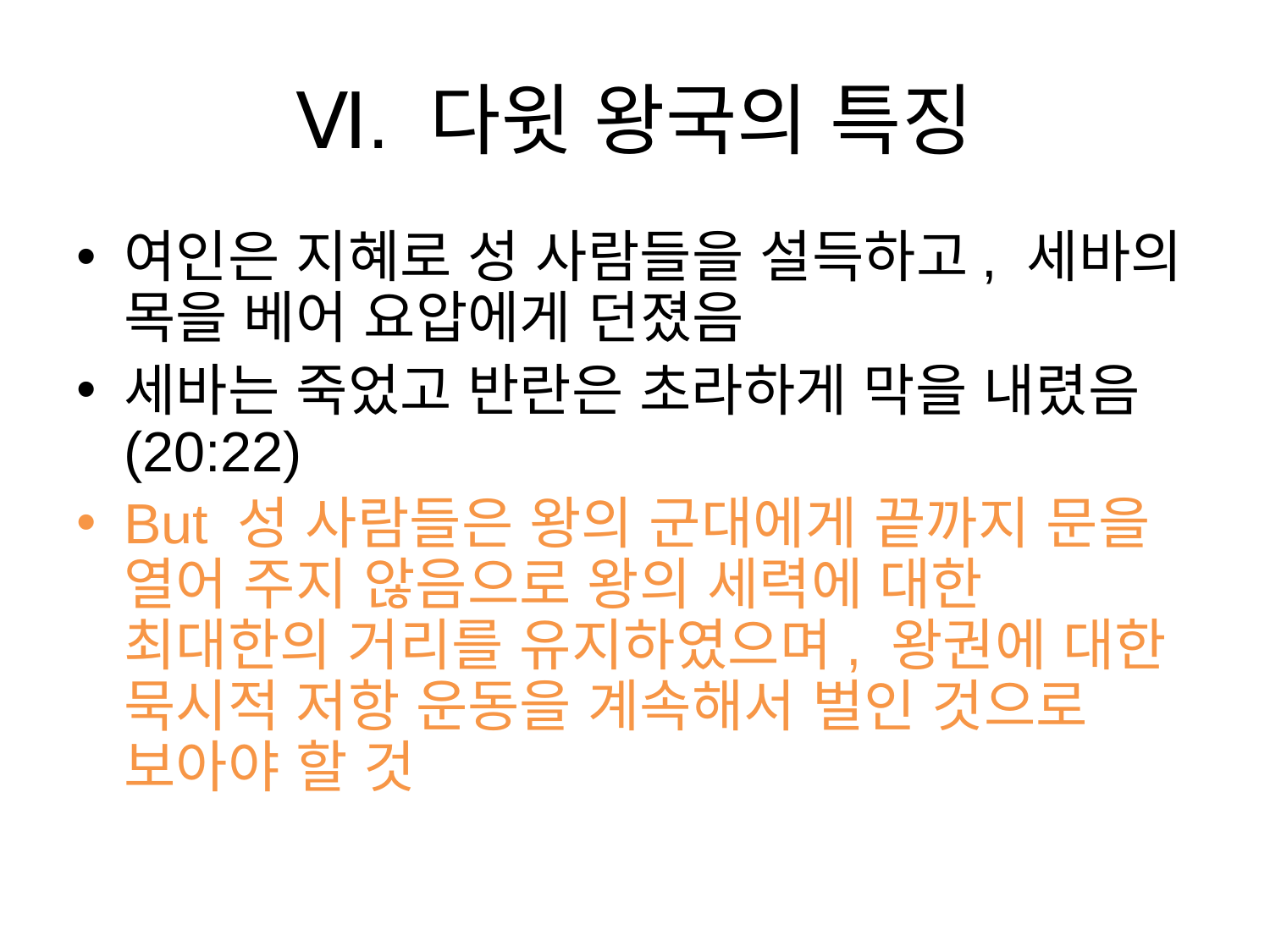

# Ⅵ. 다윗 왕국의 특징
여인은 지혜로 성 사람들을 설득하고, 세바의 목을 베어 요압에게 던졌음
세바는 죽었고 반란은 초라하게 막을 내렸음(20:22)
But 성 사람들은 왕의 군대에게 끝까지 문을 열어 주지 않음으로 왕의 세력에 대한 최대한의 거리를 유지하였으며, 왕권에 대한 묵시적 저항 운동을 계속해서 벌인 것으로 보아야 할 것